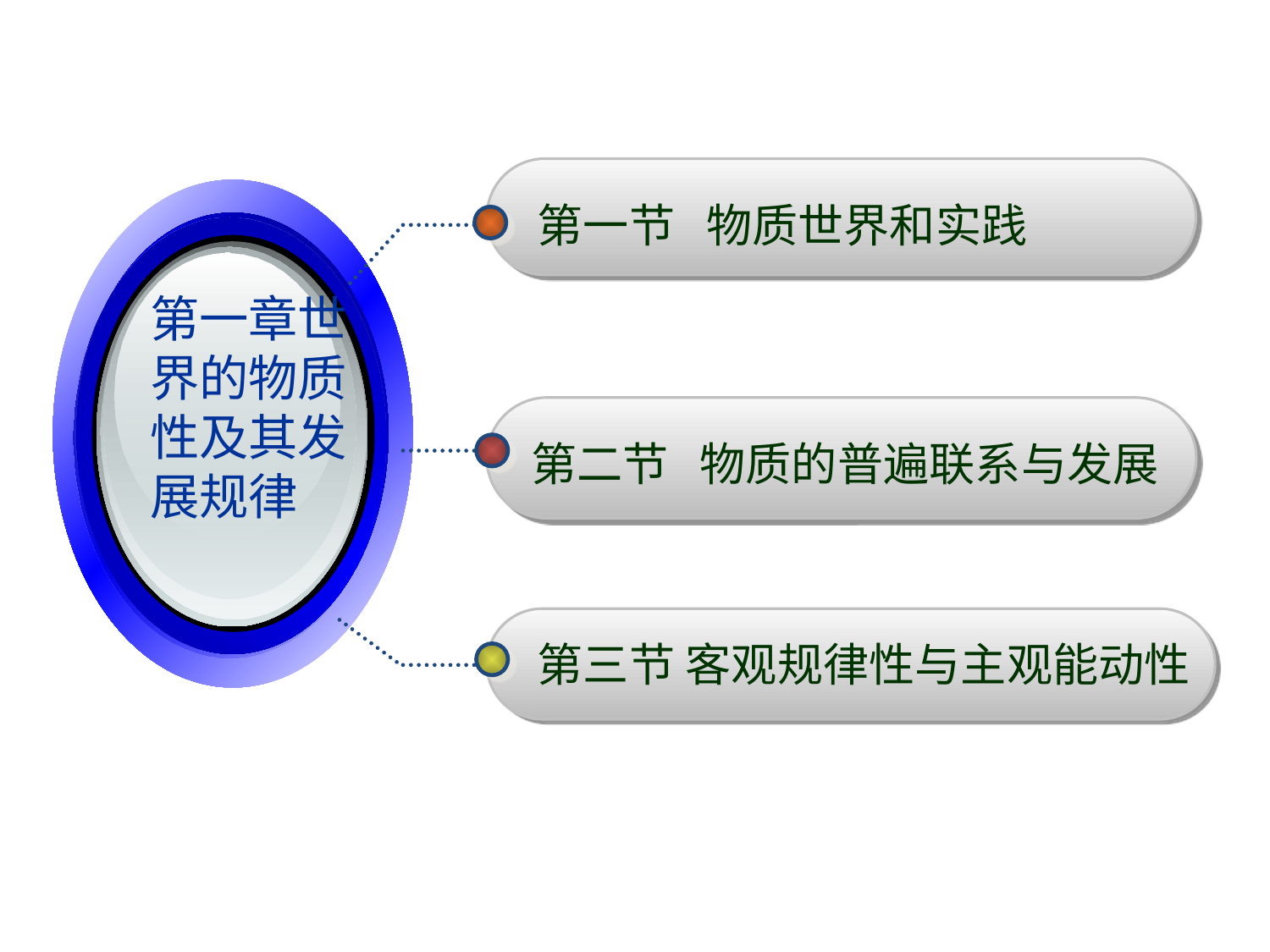

第一节   物质世界和实践

第二节   物质的普遍联系与发展

第三节 客观规律性与主观能动性

第一章世界的物质性及其发展规律